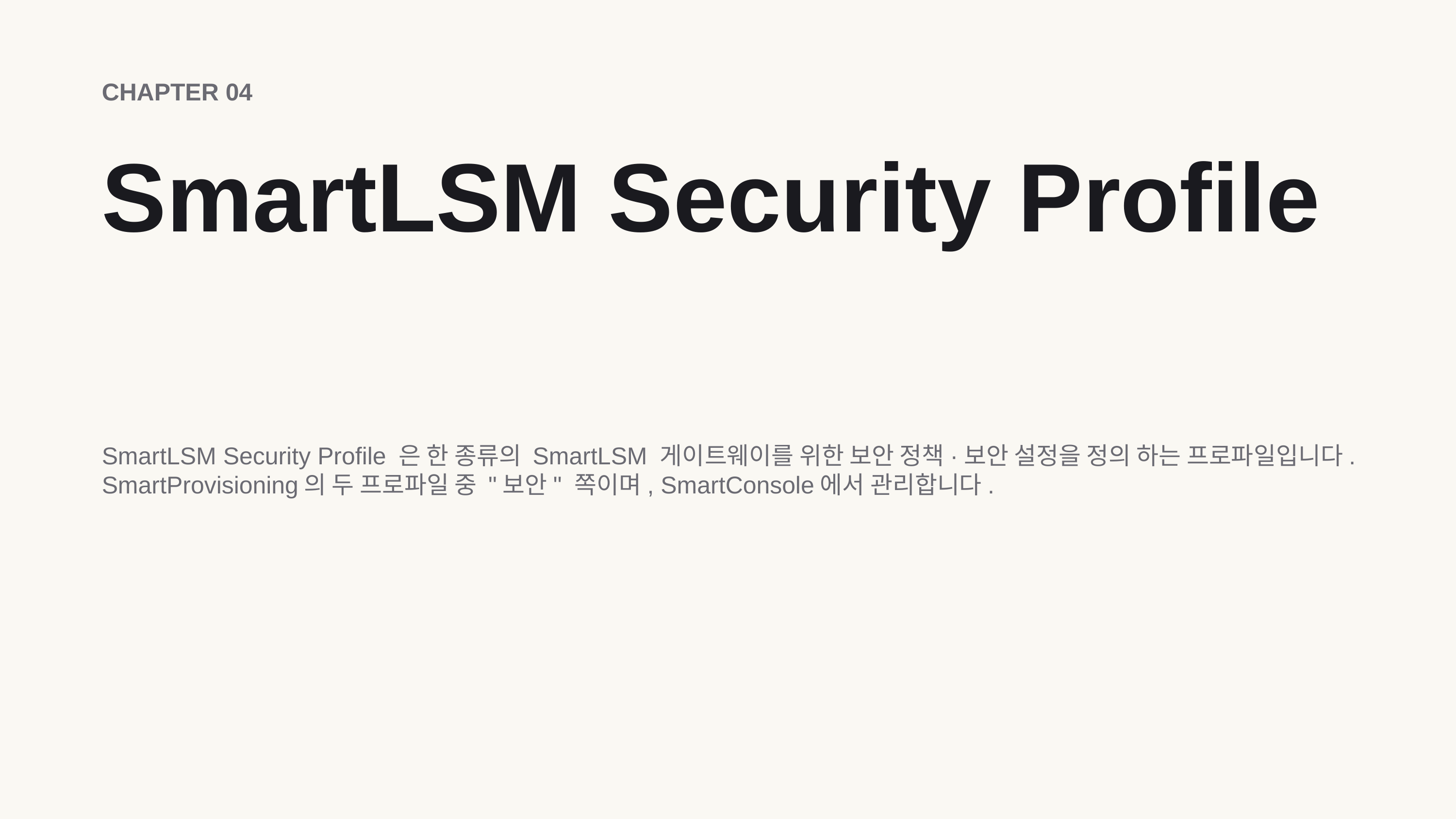

CHAPTER 04
SmartLSM Security Profile
SmartLSM Security Profile 은 한 종류의 SmartLSM 게이트웨이를 위한 보안 정책·보안 설정을 정의 하는 프로파일입니다. SmartProvisioning의 두 프로파일 중 "보안" 쪽이며, SmartConsole에서 관리합니다.